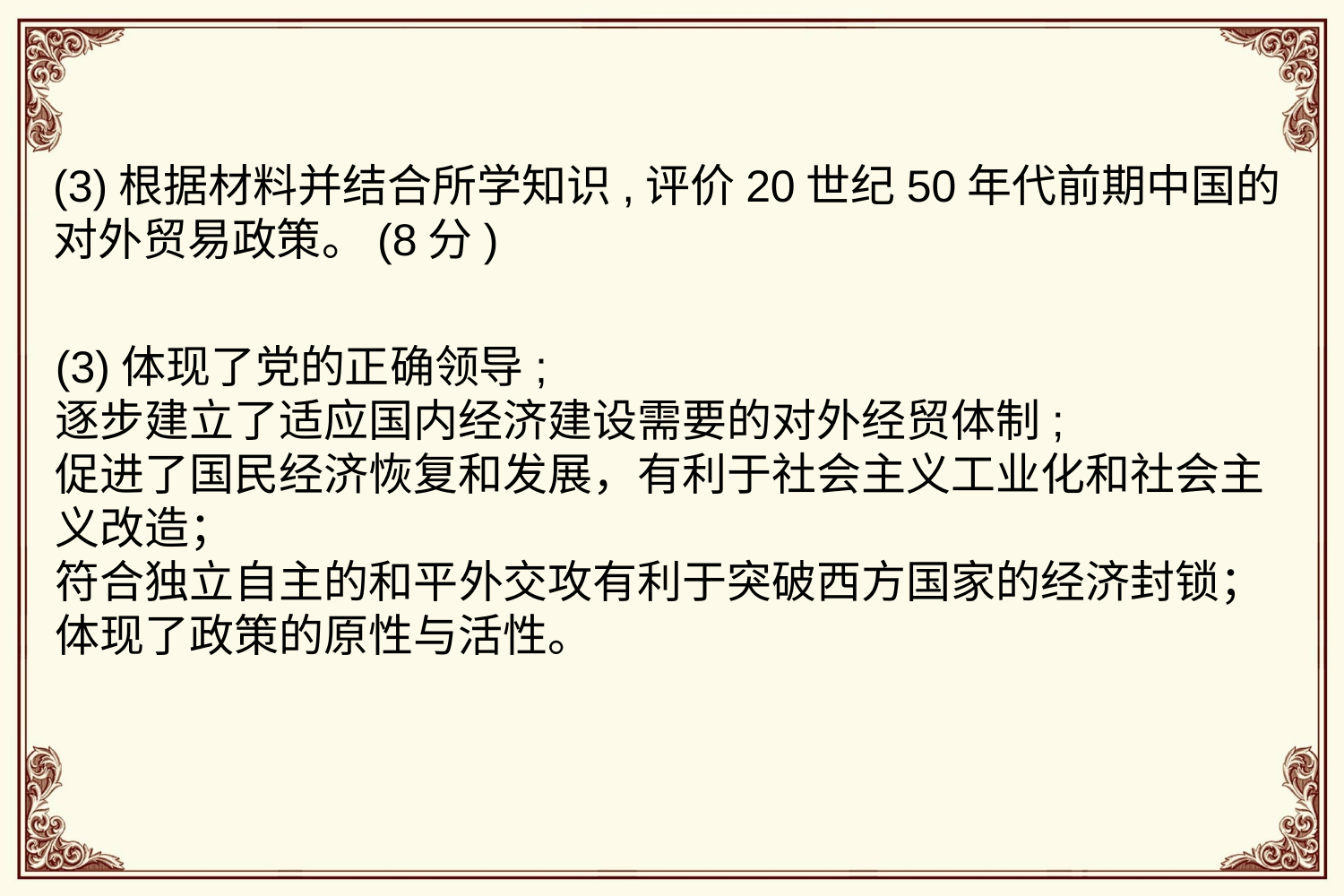

(3)根据材料并结合所学知识,评价20世纪50年代前期中国的对外贸易政策。(8分)
(3)体现了党的正确领导;
逐步建立了适应国内经济建设需要的对外经贸体制;
促进了国民经济恢复和发展，有利于社会主义工业化和社会主义改造；
符合独立自主的和平外交攻有利于突破西方国家的经济封锁；
体现了政策的原性与活性。